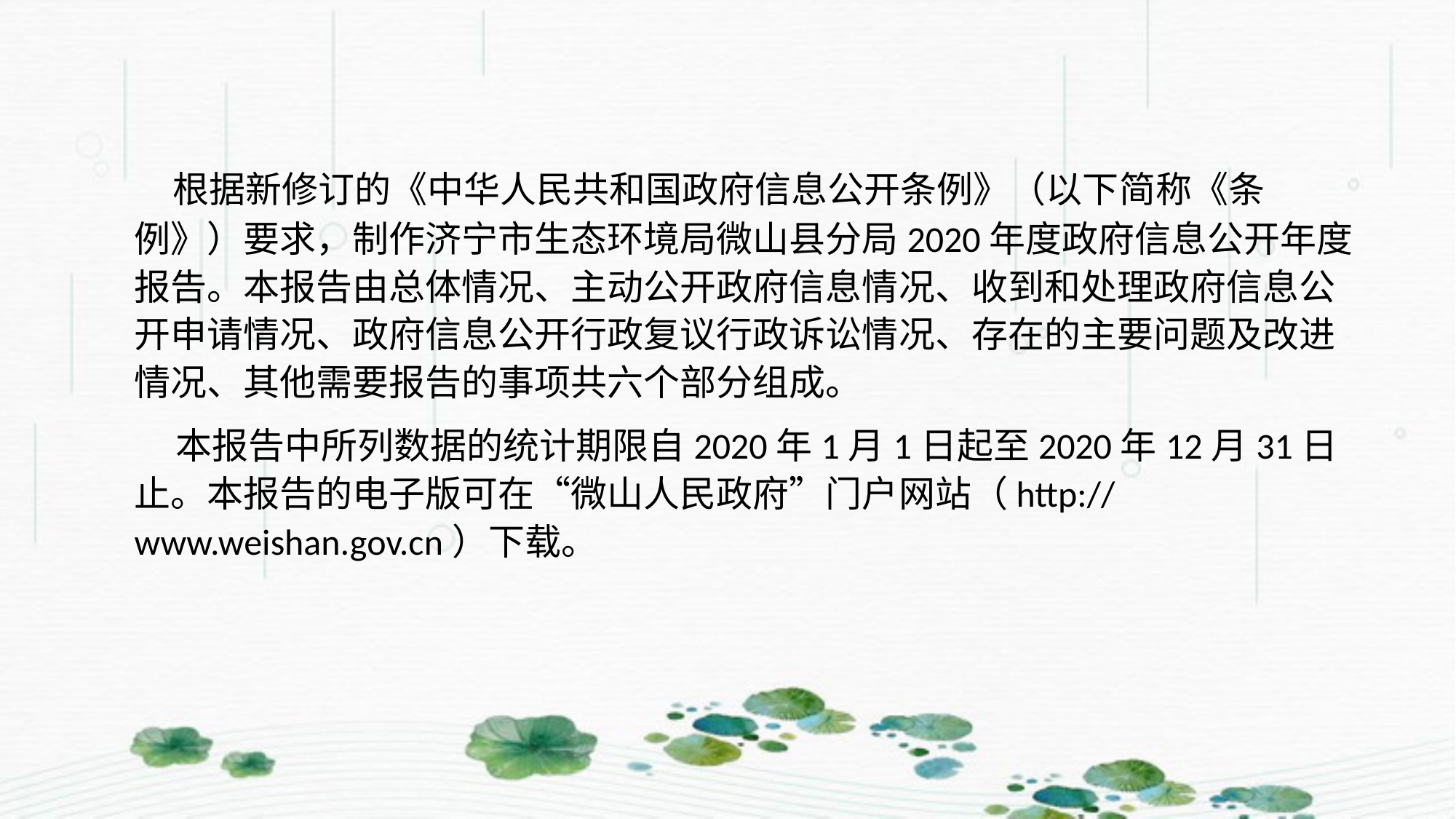

根据新修订的《中华人民共和国政府信息公开条例》（以下简称《条例》）要求，制作济宁市生态环境局微山县分局2020年度政府信息公开年度报告。本报告由总体情况、主动公开政府信息情况、收到和处理政府信息公开申请情况、政府信息公开行政复议行政诉讼情况、存在的主要问题及改进情况、其他需要报告的事项共六个部分组成。
    本报告中所列数据的统计期限自2020年1月1日起至2020年12月31日止。本报告的电子版可在“微山人民政府”门户网站（http://www.weishan.gov.cn）下载。